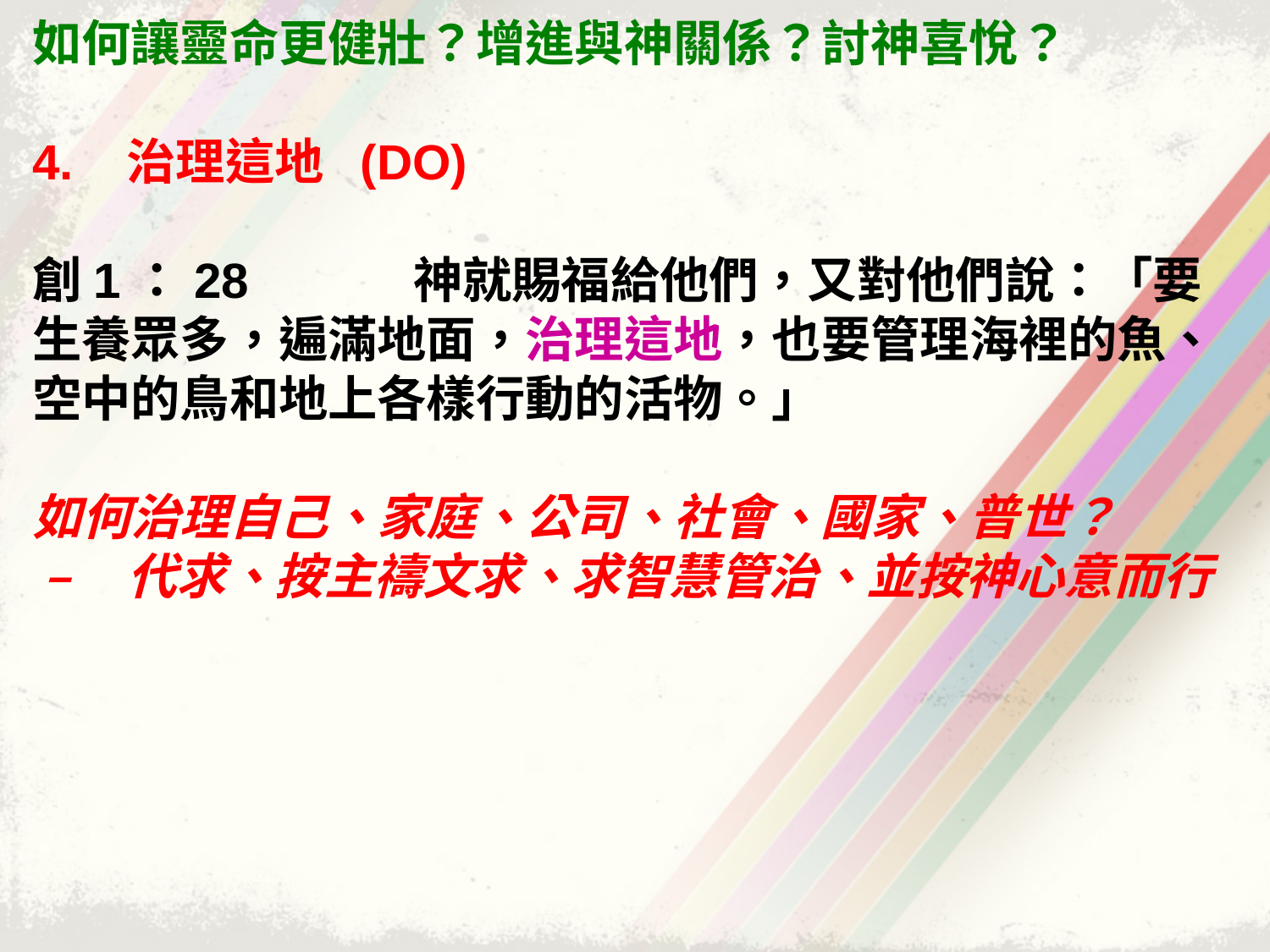

如何讓靈命更健壯？增進與神關係？討神喜悅？

4.   治理這地    (DO)

創1：28		神就賜福給他們，又對他們說：「要 生養眾多，遍滿地面，治理這地，也要管理海裡的魚、空中的鳥和地上各樣行動的活物。」

如何治理自己、家庭、公司、社會、國家、普世？
 –    代求、按主禱文求、求智慧管治、並按神心意而行